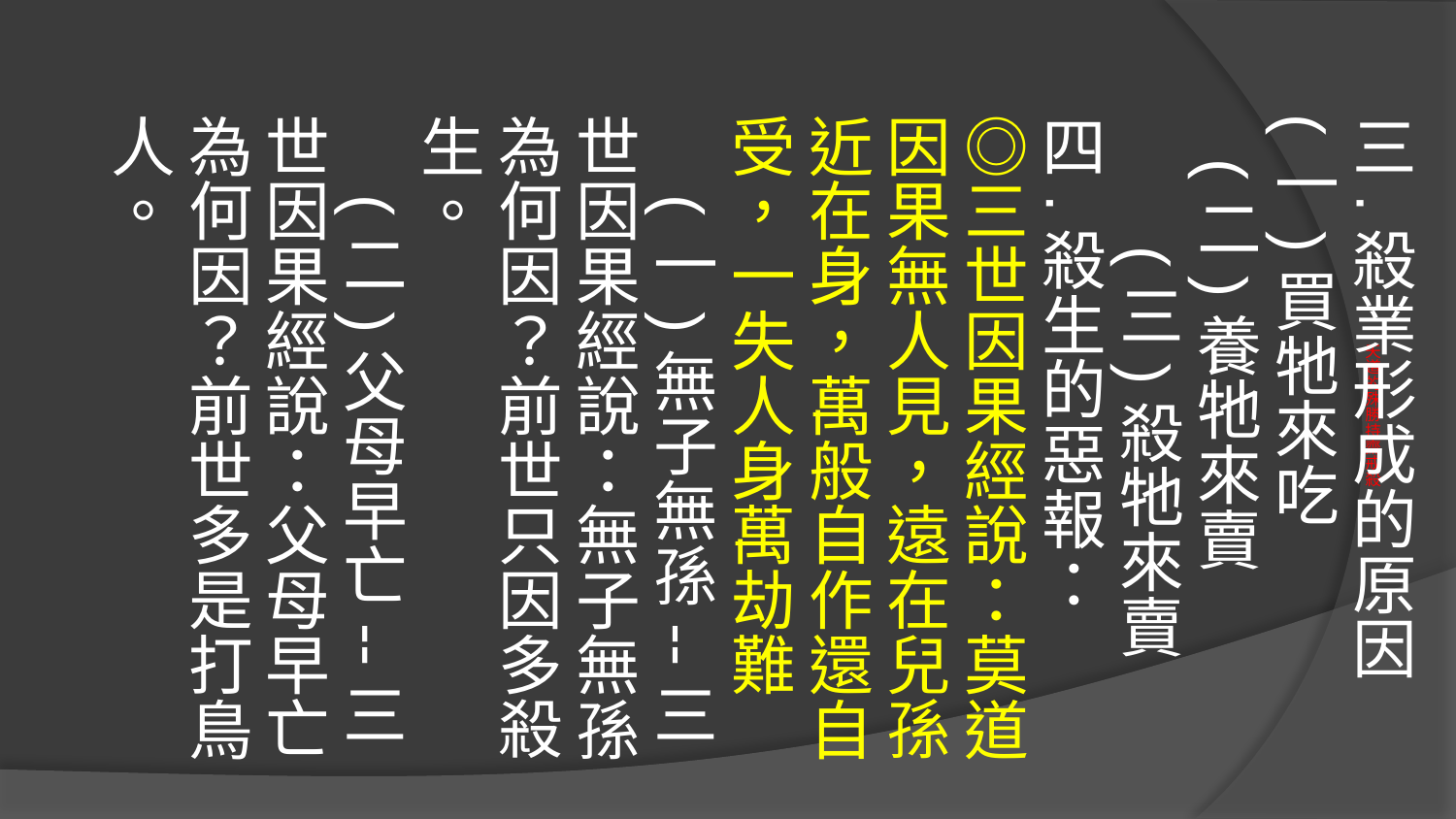

三.殺業形成的原因
(一)買牠來吃 　              (二)養牠來賣 　                 (三)殺牠來賣
四.殺生的惡報：
◎三世因果經說：莫道因果無人見，遠在兒孫近在身，萬般自作還自受，一失人身萬劫難
　(一)無子無孫--三世因果經說：無子無孫為何因？前世只因多殺生。
　(二)父母早亡--三世因果經說：父母早亡為何因？前世多是打鳥人。
# 天道的殊勝持齋戒殺